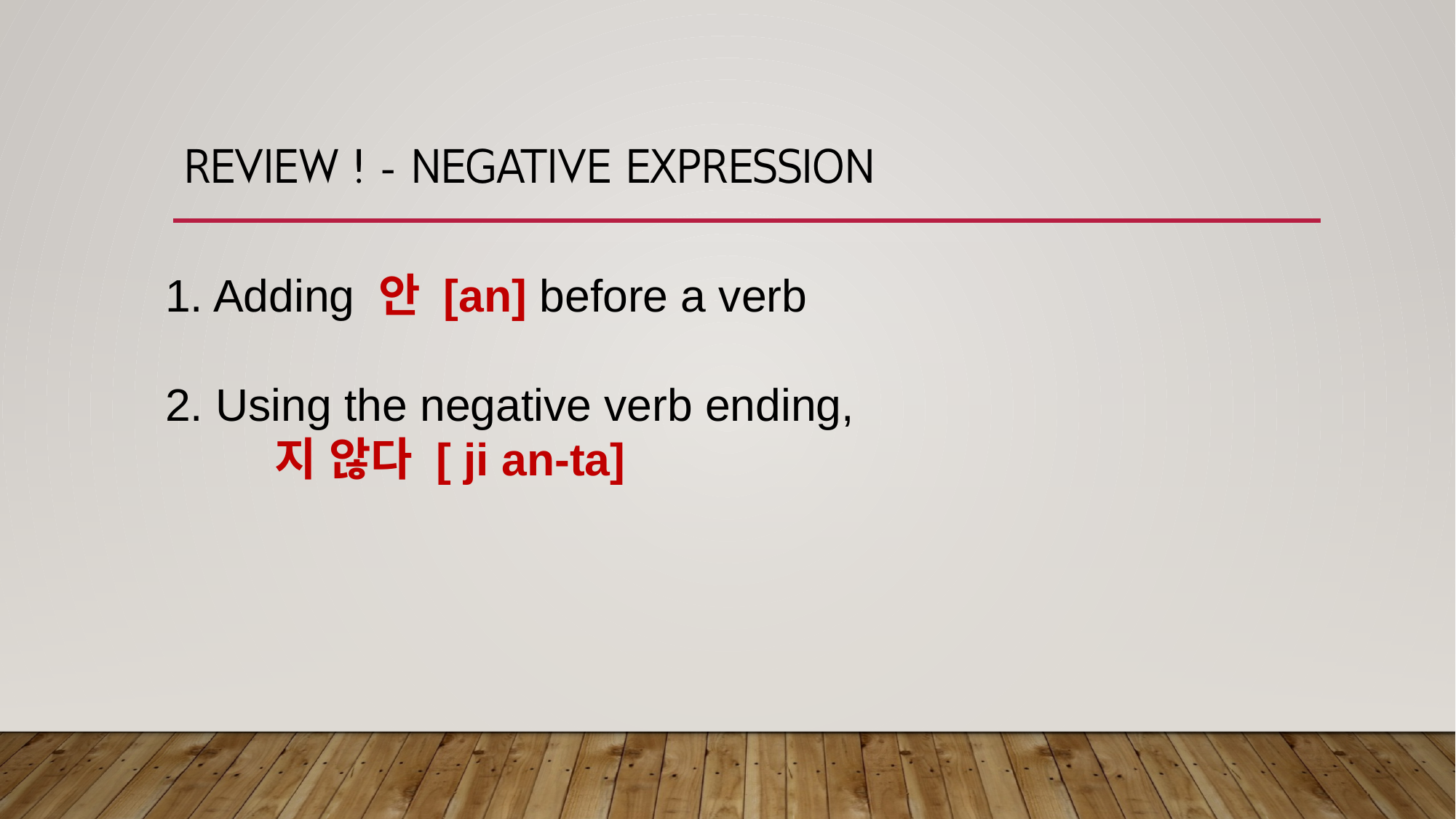

# REVIEW ! - negative expression
1. Adding 안 [an] before a verb

2. Using the negative verb ending,
	지 않다 [ ji an-ta]